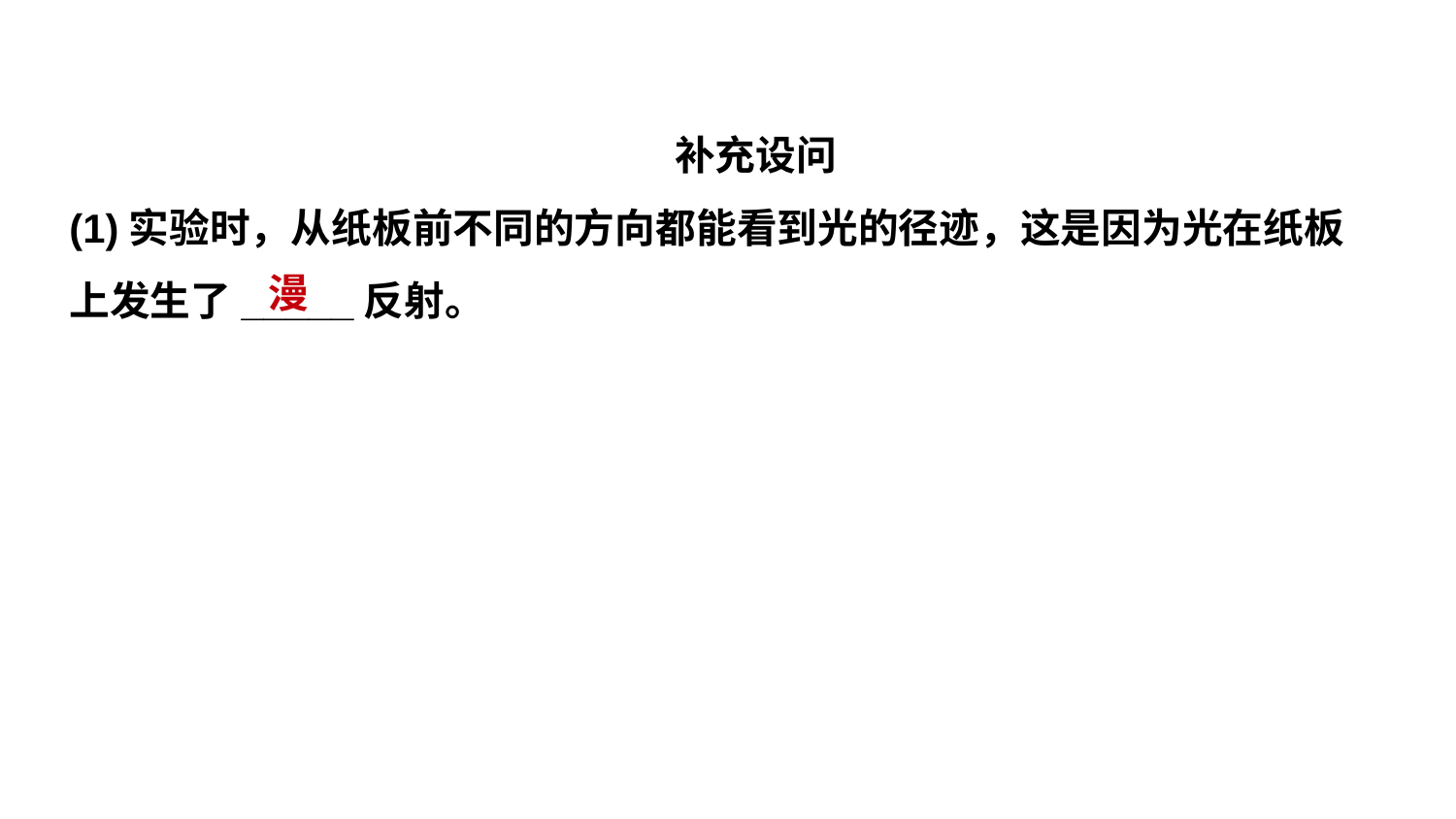

补充设问
(1)实验时，从纸板前不同的方向都能看到光的径迹，这是因为光在纸板
上发生了_____反射。
 漫